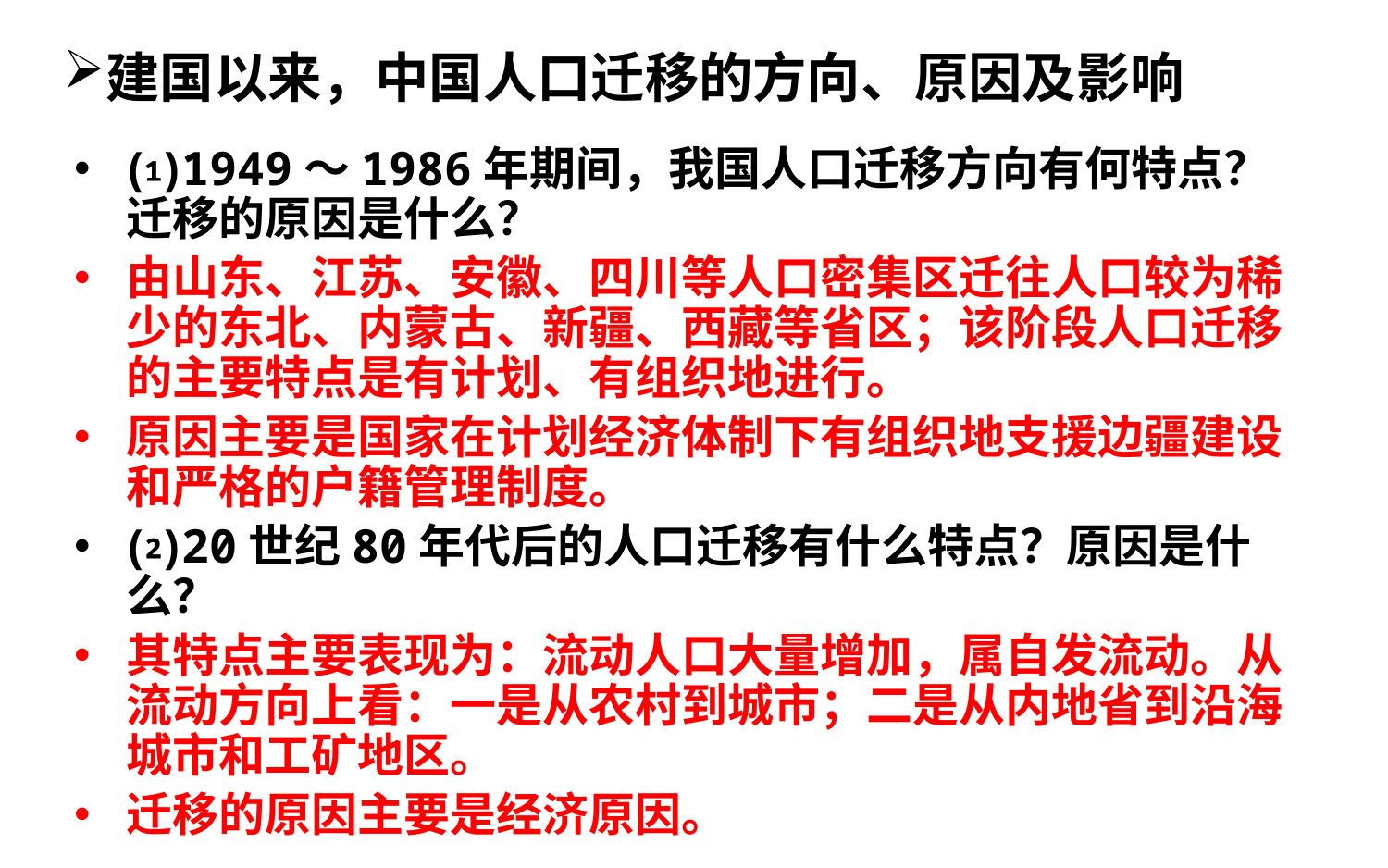

# 建国以来，中国人口迁移的方向、原因及影响
⑴1949～1986年期间，我国人口迁移方向有何特点？迁移的原因是什么？
由山东、江苏、安徽、四川等人口密集区迁往人口较为稀少的东北、内蒙古、新疆、西藏等省区；该阶段人口迁移的主要特点是有计划、有组织地进行。
原因主要是国家在计划经济体制下有组织地支援边疆建设和严格的户籍管理制度。
⑵20世纪80年代后的人口迁移有什么特点？原因是什么？
其特点主要表现为：流动人口大量增加，属自发流动。从流动方向上看：一是从农村到城市；二是从内地省到沿海城市和工矿地区。
迁移的原因主要是经济原因。